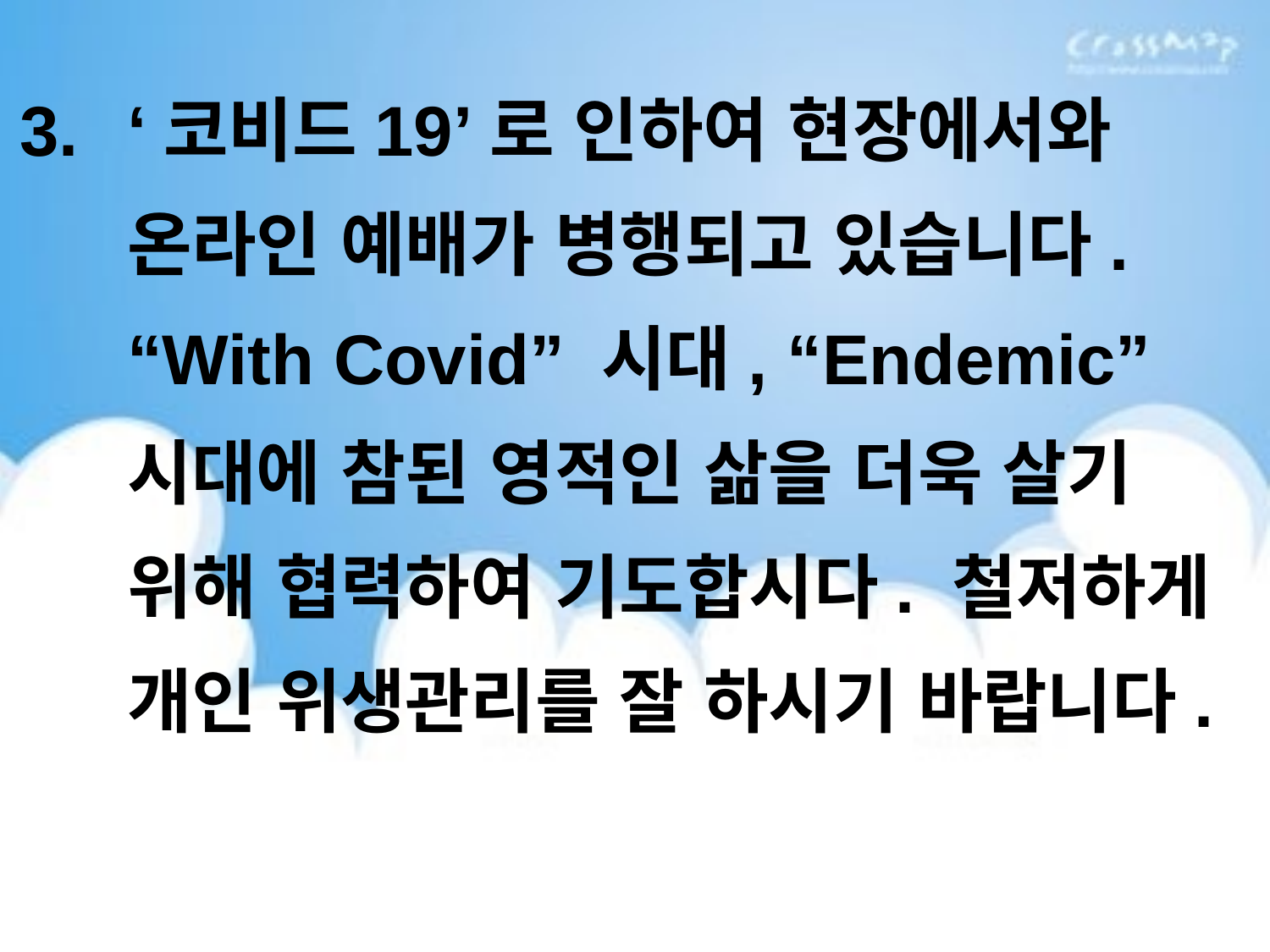

3.	‘코비드19’로 인하여 현장에서와 온라인 예배가 병행되고 있습니다. “With Covid” 시대, “Endemic” 시대에 참된 영적인 삶을 더욱 살기 위해 협력하여 기도합시다. 철저하게 개인 위생관리를 잘 하시기 바랍니다.